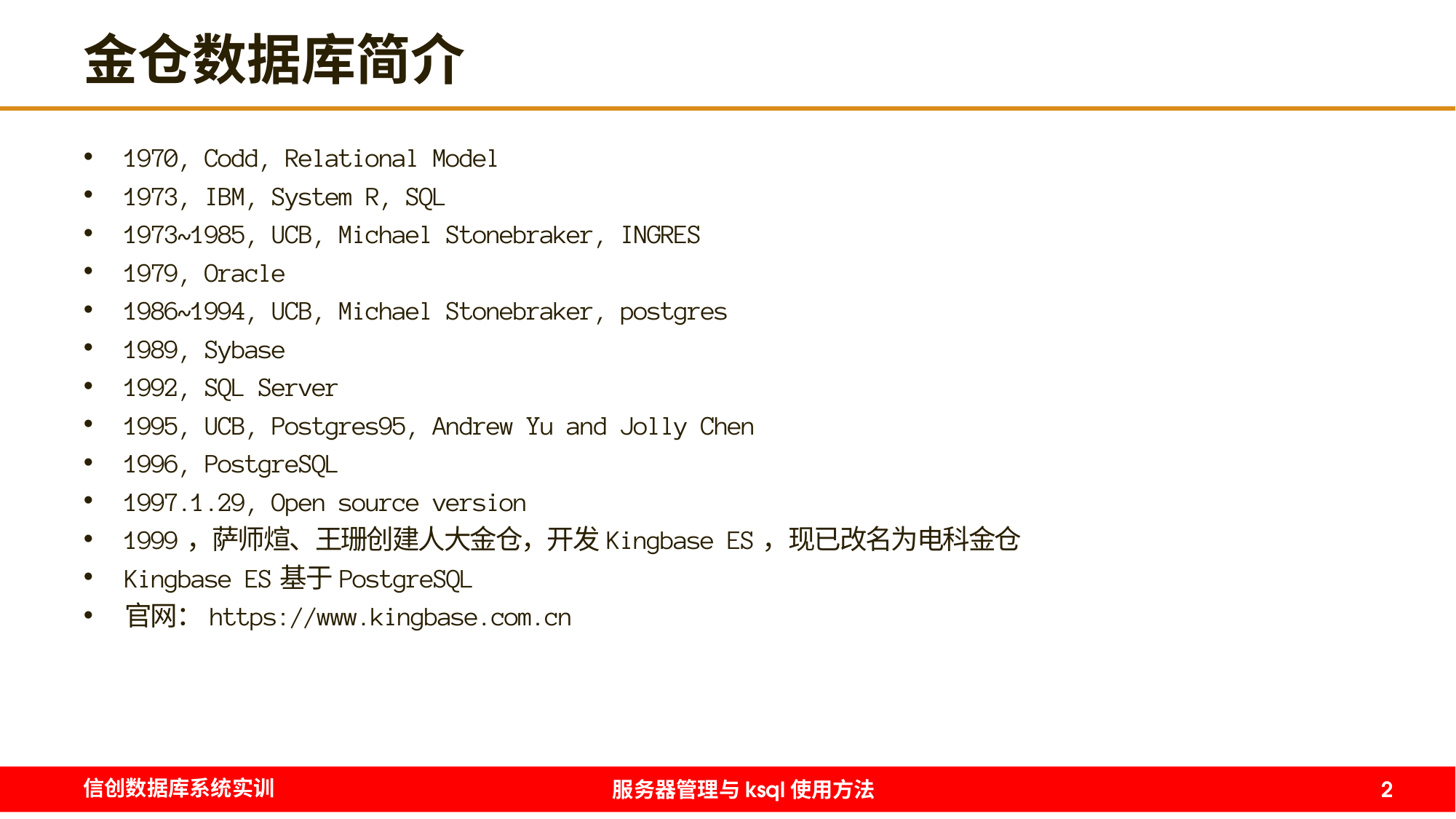

# 金仓数据库简介
1970, Codd, Relational Model
1973, IBM, System R, SQL
1973~1985, UCB, Michael Stonebraker, INGRES
1979, Oracle
1986~1994, UCB, Michael Stonebraker, postgres
1989, Sybase
1992, SQL Server
1995, UCB, Postgres95, Andrew Yu and Jolly Chen
1996, PostgreSQL
1997.1.29, Open source version
1999，萨师煊、王珊创建人大金仓，开发Kingbase ES，现已改名为电科金仓
Kingbase ES基于PostgreSQL
官网：https://www.kingbase.com.cn